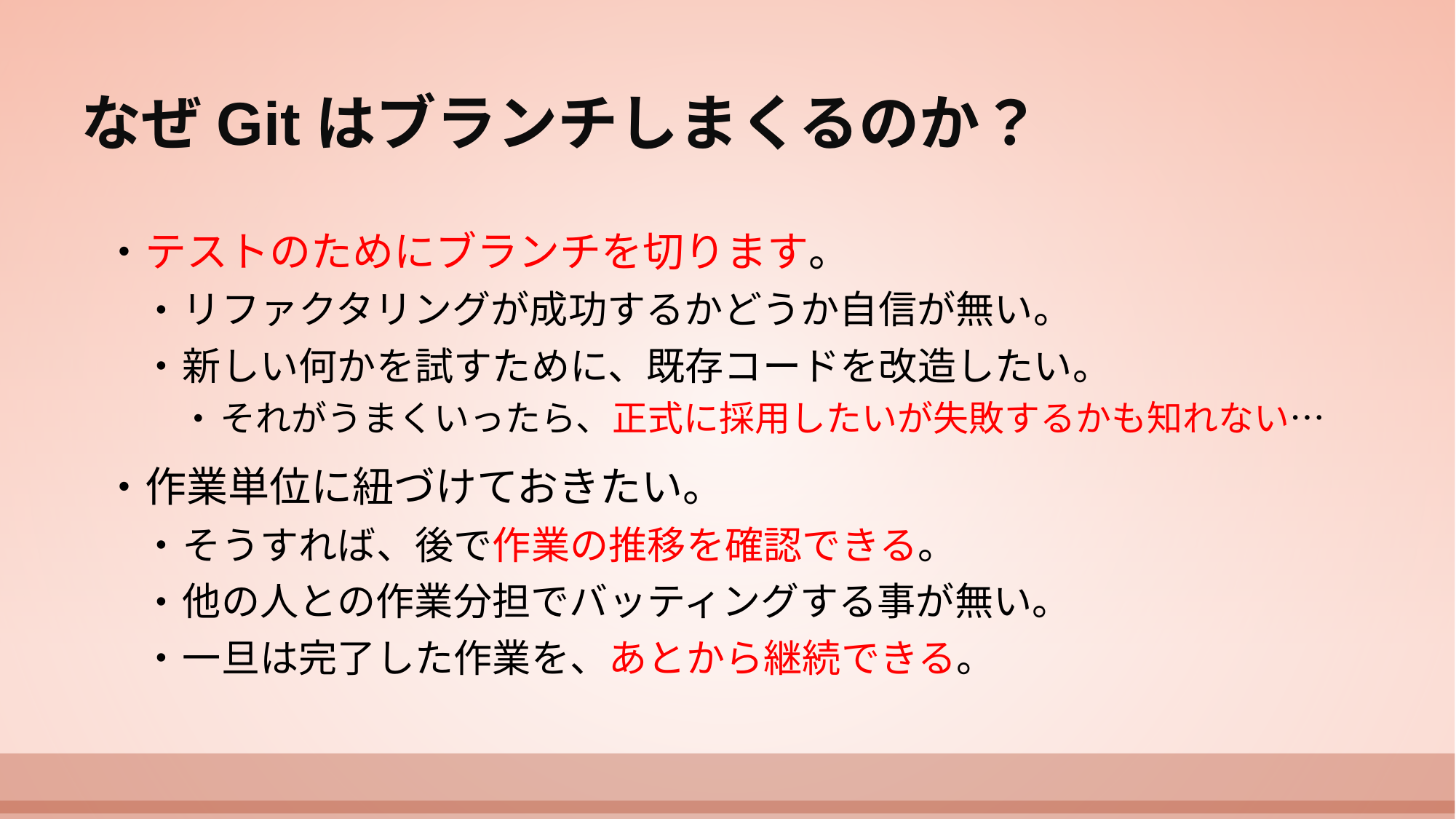

# なぜGitはブランチしまくるのか？
テストのためにブランチを切ります。
リファクタリングが成功するかどうか自信が無い。
新しい何かを試すために、既存コードを改造したい。
それがうまくいったら、正式に採用したいが失敗するかも知れない…
作業単位に紐づけておきたい。
そうすれば、後で作業の推移を確認できる。
他の人との作業分担でバッティングする事が無い。
一旦は完了した作業を、あとから継続できる。